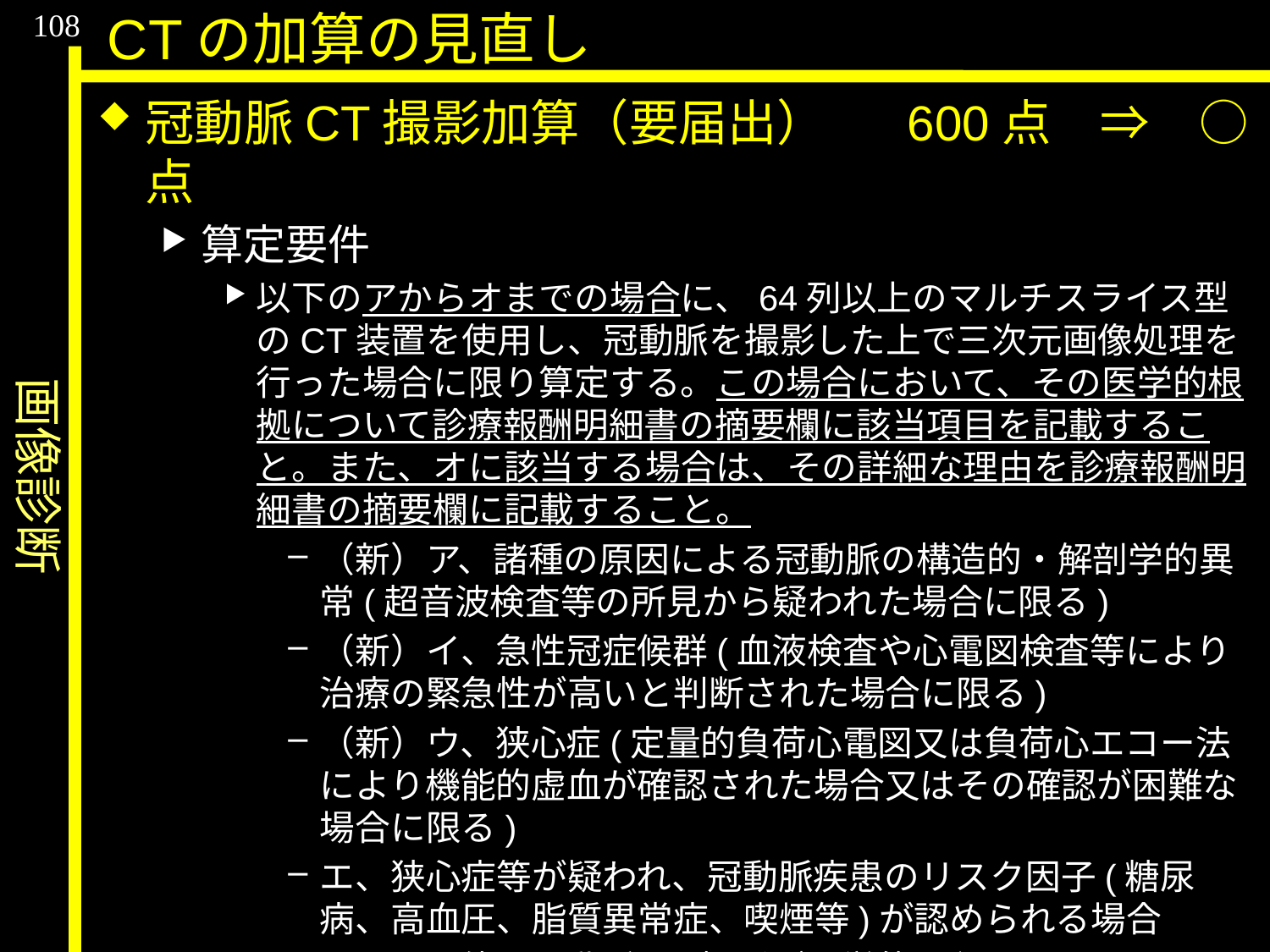

画像診断
108
CTの加算の見直し

冠動脈CT撮影加算（要届出）	600点　⇒　○点
算定要件
以下のアからオまでの場合に、64列以上のマルチスライス型のCT装置を使用し、冠動脈を撮影した上で三次元画像処理を行った場合に限り算定する。この場合において、その医学的根拠について診療報酬明細書の摘要欄に該当項目を記載すること。また、オに該当する場合は、その詳細な理由を診療報酬明細書の摘要欄に記載すること。
（新）ア、諸種の原因による冠動脈の構造的・解剖学的異常(超音波検査等の所見から疑われた場合に限る)
（新）イ、急性冠症候群(血液検査や心電図検査等により治療の緊急性が高いと判断された場合に限る)
（新）ウ、狭心症(定量的負荷心電図又は負荷心エコー法により機能的虚血が確認された場合又はその確認が困難な場合に限る)
エ、狭心症等が疑われ、冠動脈疾患のリスク因子(糖尿病、高血圧、脂質異常症、喫煙等)が認められる場合
オ、その他、冠動脈CT撮影が医学的に必要と認められる場合